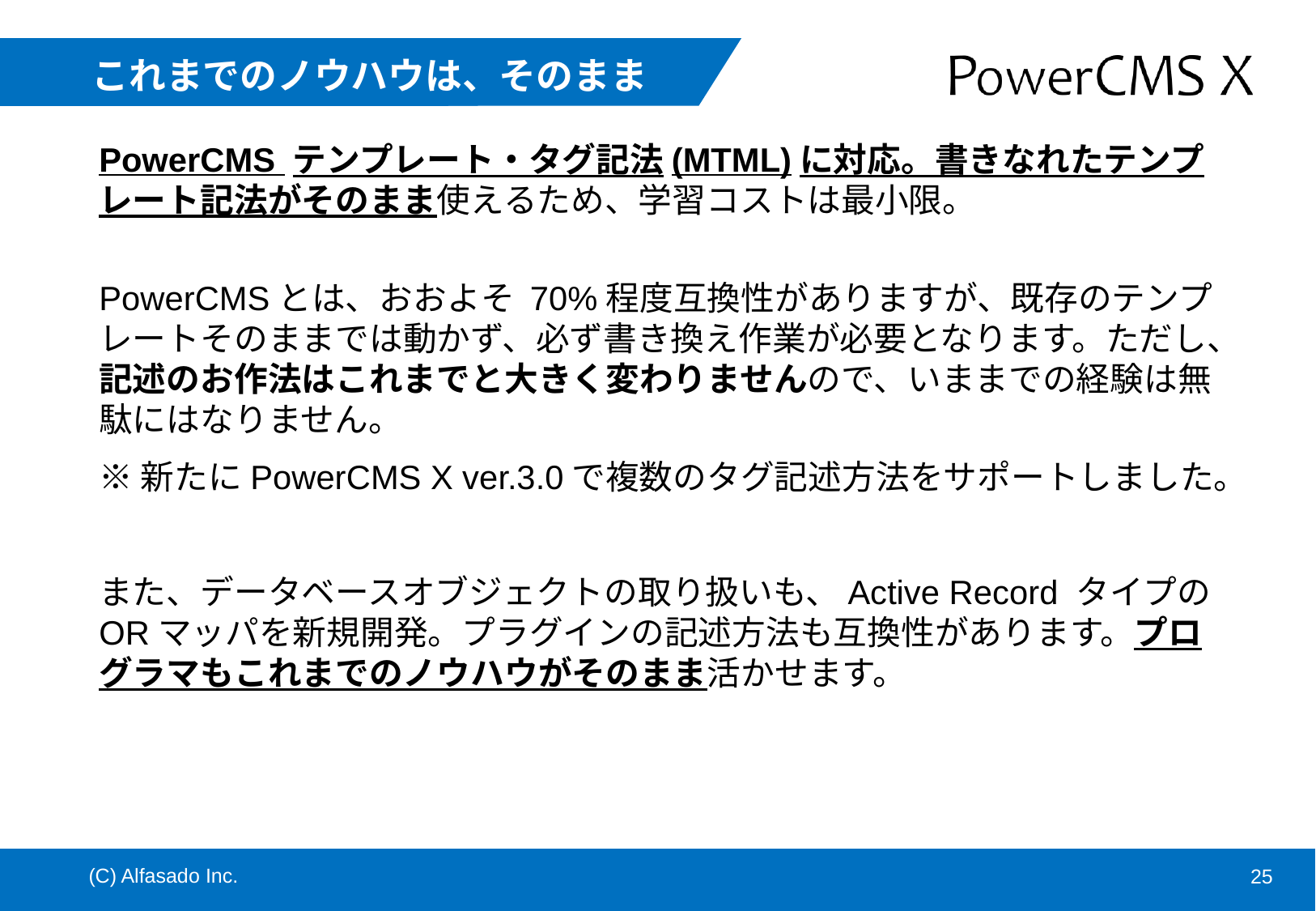

# これまでのノウハウは、そのまま
PowerCMS テンプレート・タグ記法(MTML)に対応。書きなれたテンプレート記法がそのまま使えるため、学習コストは最小限。
PowerCMSとは、おおよそ 70%程度互換性がありますが、既存のテンプレートそのままでは動かず、必ず書き換え作業が必要となります。ただし、記述のお作法はこれまでと大きく変わりませんので、いままでの経験は無駄にはなりません。
※新たにPowerCMS X ver.3.0で複数のタグ記述方法をサポートしました。

また、データベースオブジェクトの取り扱いも、Active Record タイプのORマッパを新規開発。プラグインの記述方法も互換性があります。プログラマもこれまでのノウハウがそのまま活かせます。

(C) Alfasado Inc.
25